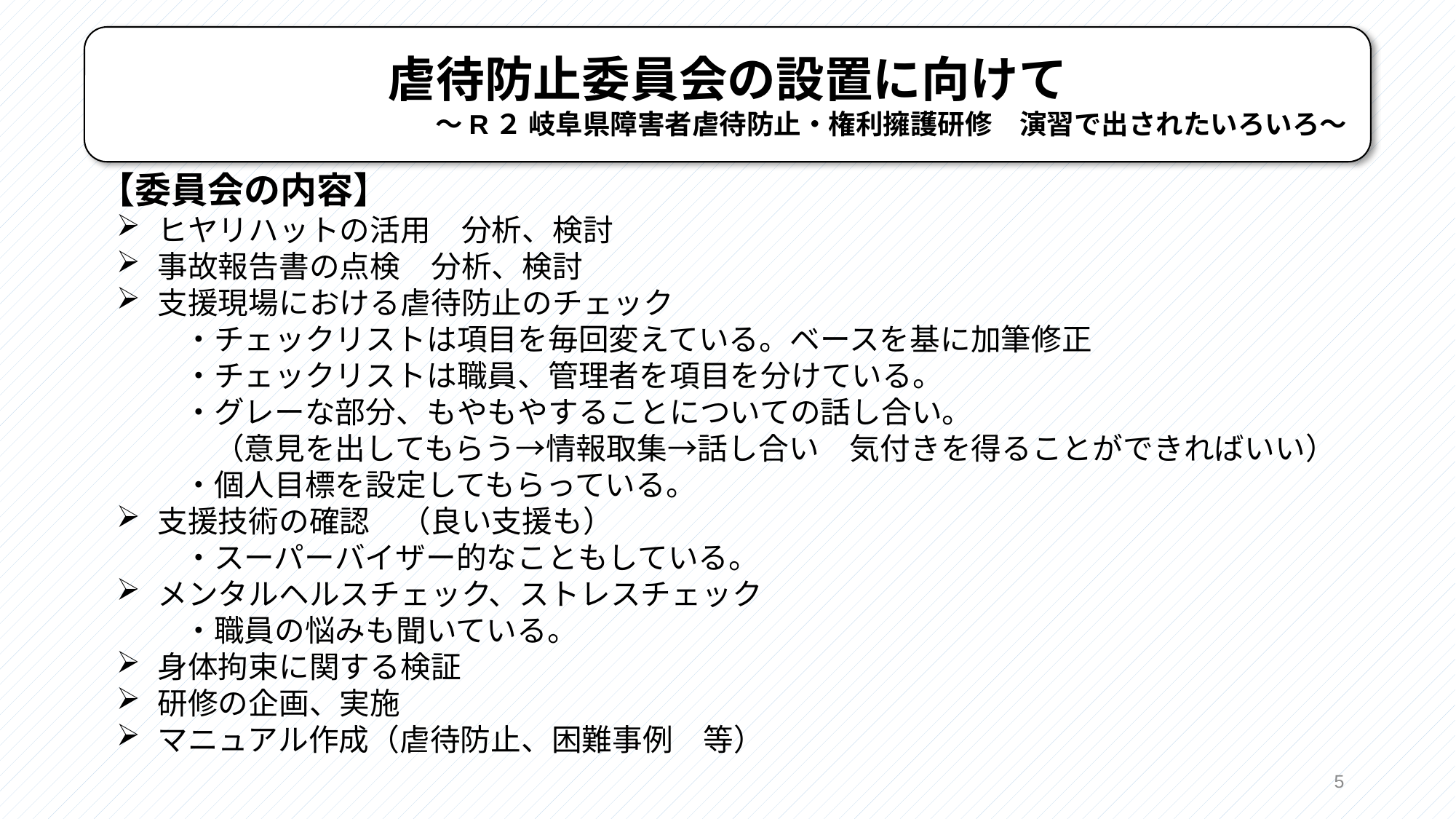

虐待防止委員会の設置に向けて
　　　　　　　　　　　　～R２ 岐阜県障害者虐待防止・権利擁護研修　演習で出されたいろいろ～
　【委員会の内容】
ヒヤリハットの活用　分析、検討
事故報告書の点検　分析、検討
支援現場における虐待防止のチェック
　　　　・チェックリストは項目を毎回変えている。ベースを基に加筆修正
　　　　・チェックリストは職員、管理者を項目を分けている。
　　　　・グレーな部分、もやもやすることについての話し合い。
　　　　　（意見を出してもらう→情報取集→話し合い　気付きを得ることができればいい）
　　　　・個人目標を設定してもらっている。
支援技術の確認　（良い支援も）
　　　　・スーパーバイザー的なこともしている。
メンタルヘルスチェック、ストレスチェック
　　　　・職員の悩みも聞いている。
身体拘束に関する検証
研修の企画、実施
マニュアル作成（虐待防止、困難事例　等）
5